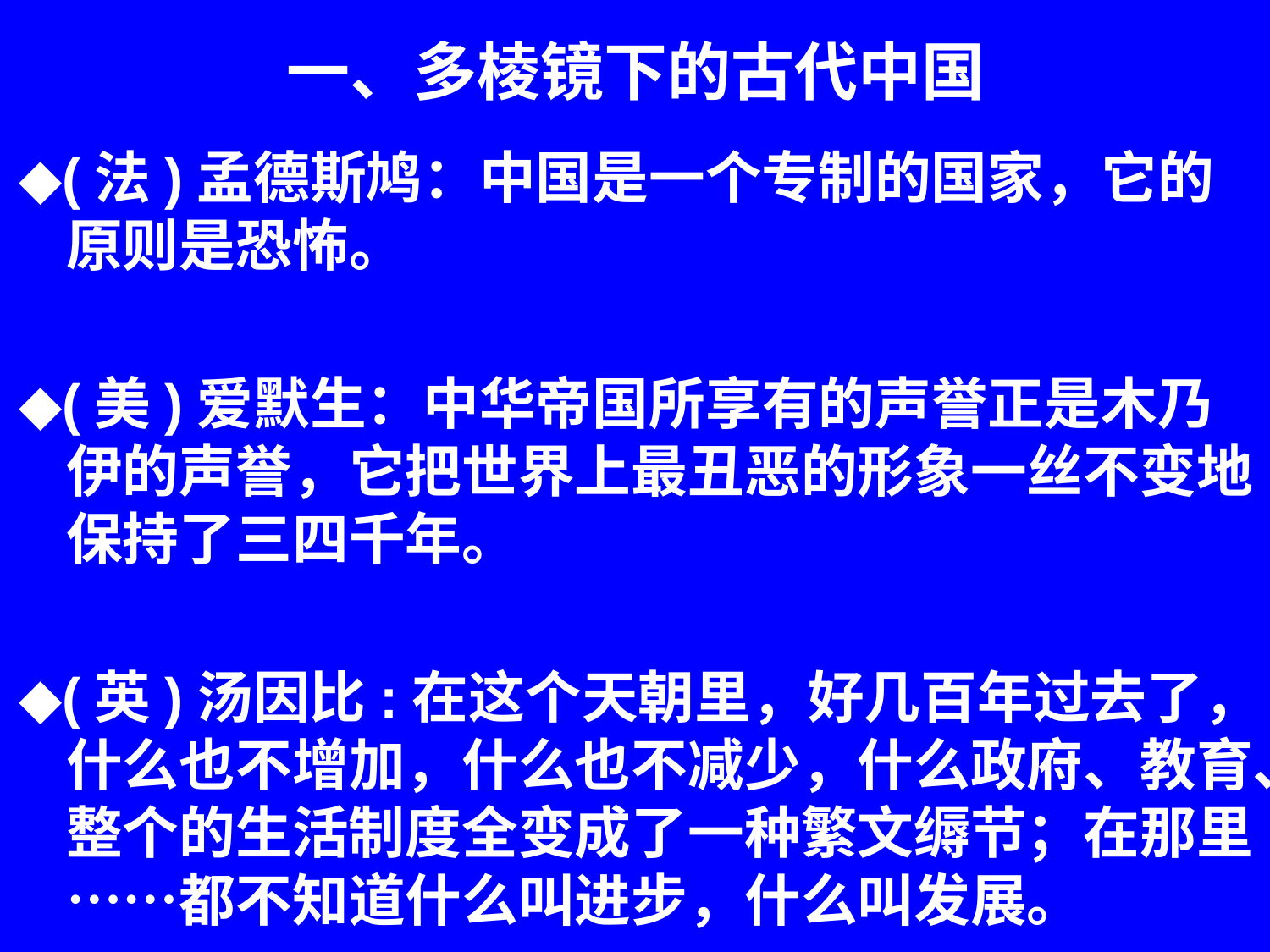

# 一、多棱镜下的古代中国
◆(法)孟德斯鸠：中国是一个专制的国家，它的原则是恐怖。

◆(美)爱默生：中华帝国所享有的声誉正是木乃伊的声誉，它把世界上最丑恶的形象一丝不变地保持了三四千年。

◆(英)汤因比:在这个天朝里，好几百年过去了，什么也不增加，什么也不减少，什么政府、教育、整个的生活制度全变成了一种繁文缛节；在那里……都不知道什么叫进步，什么叫发展。